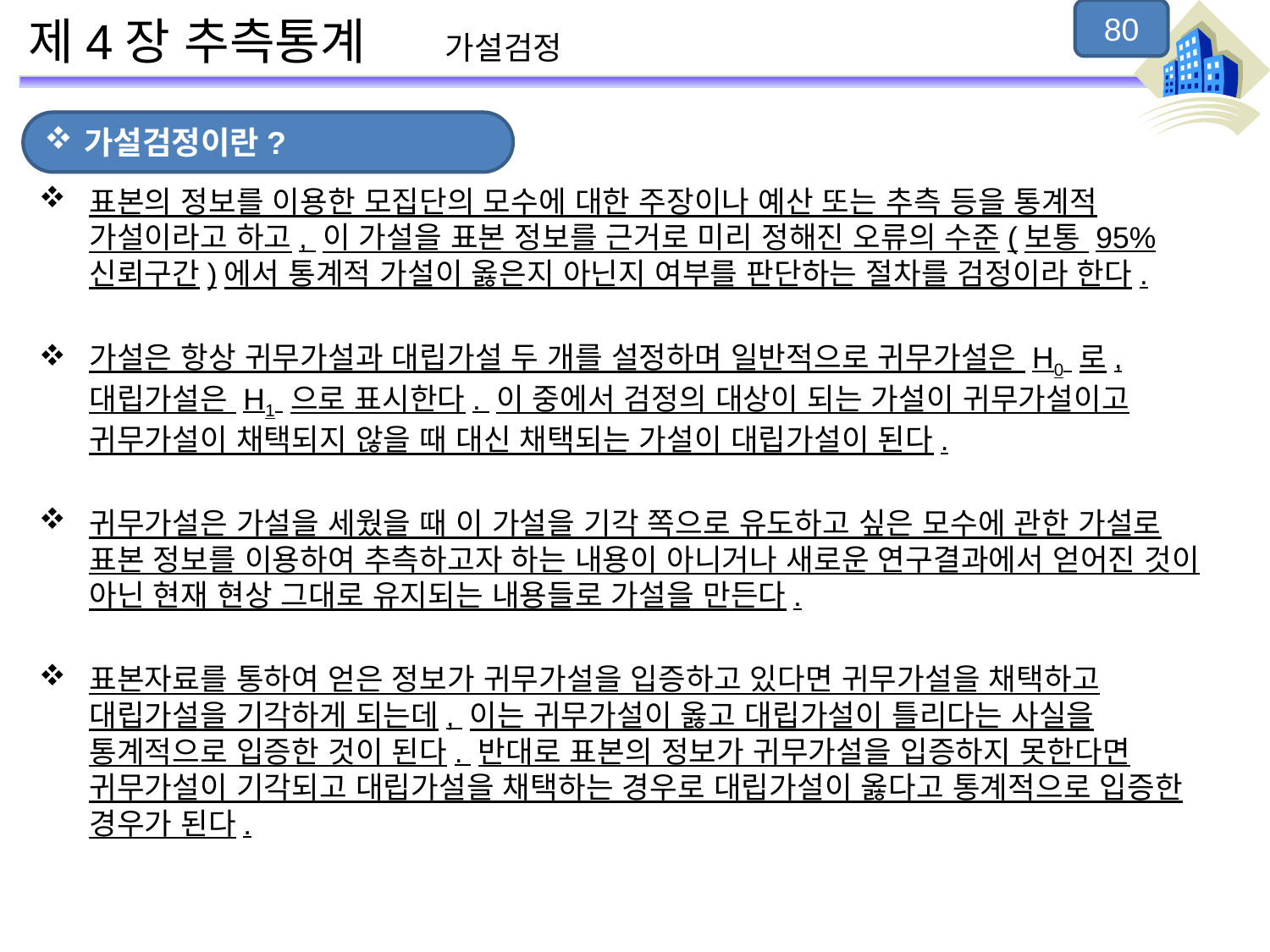

80
# 제4장 추측통계         가설검정
가설검정이란?
표본의 정보를 이용한 모집단의 모수에 대한 주장이나 예산 또는 추측 등을 통계적 가설이라고 하고, 이 가설을 표본 정보를 근거로 미리 정해진 오류의 수준(보통 95% 신뢰구간)에서 통계적 가설이 옳은지 아닌지 여부를 판단하는 절차를 검정이라 한다.

가설은 항상 귀무가설과 대립가설 두 개를 설정하며 일반적으로 귀무가설은 H0 로, 대립가설은 H1 으로 표시한다. 이 중에서 검정의 대상이 되는 가설이 귀무가설이고 귀무가설이 채택되지 않을 때 대신 채택되는 가설이 대립가설이 된다.

귀무가설은 가설을 세웠을 때 이 가설을 기각 쪽으로 유도하고 싶은 모수에 관한 가설로 표본 정보를 이용하여 추측하고자 하는 내용이 아니거나 새로운 연구결과에서 얻어진 것이 아닌 현재 현상 그대로 유지되는 내용들로 가설을 만든다.

표본자료를 통하여 얻은 정보가 귀무가설을 입증하고 있다면 귀무가설을 채택하고 대립가설을 기각하게 되는데, 이는 귀무가설이 옳고 대립가설이 틀리다는 사실을 통계적으로 입증한 것이 된다. 반대로 표본의 정보가 귀무가설을 입증하지 못한다면 귀무가설이 기각되고 대립가설을 채택하는 경우로 대립가설이 옳다고 통계적으로 입증한 경우가 된다.